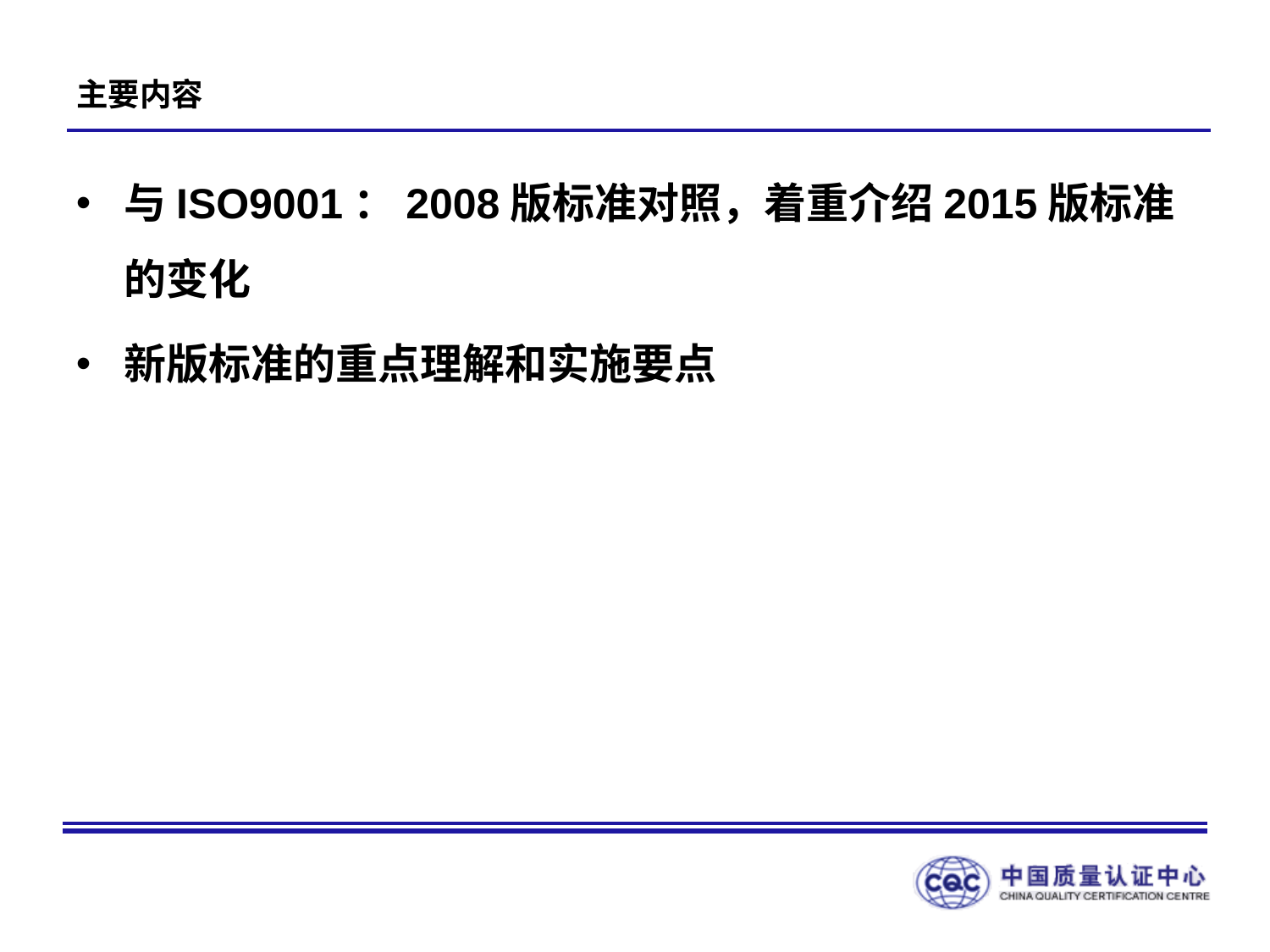

# 主要内容
与ISO9001：2008版标准对照，着重介绍2015版标准的变化
新版标准的重点理解和实施要点